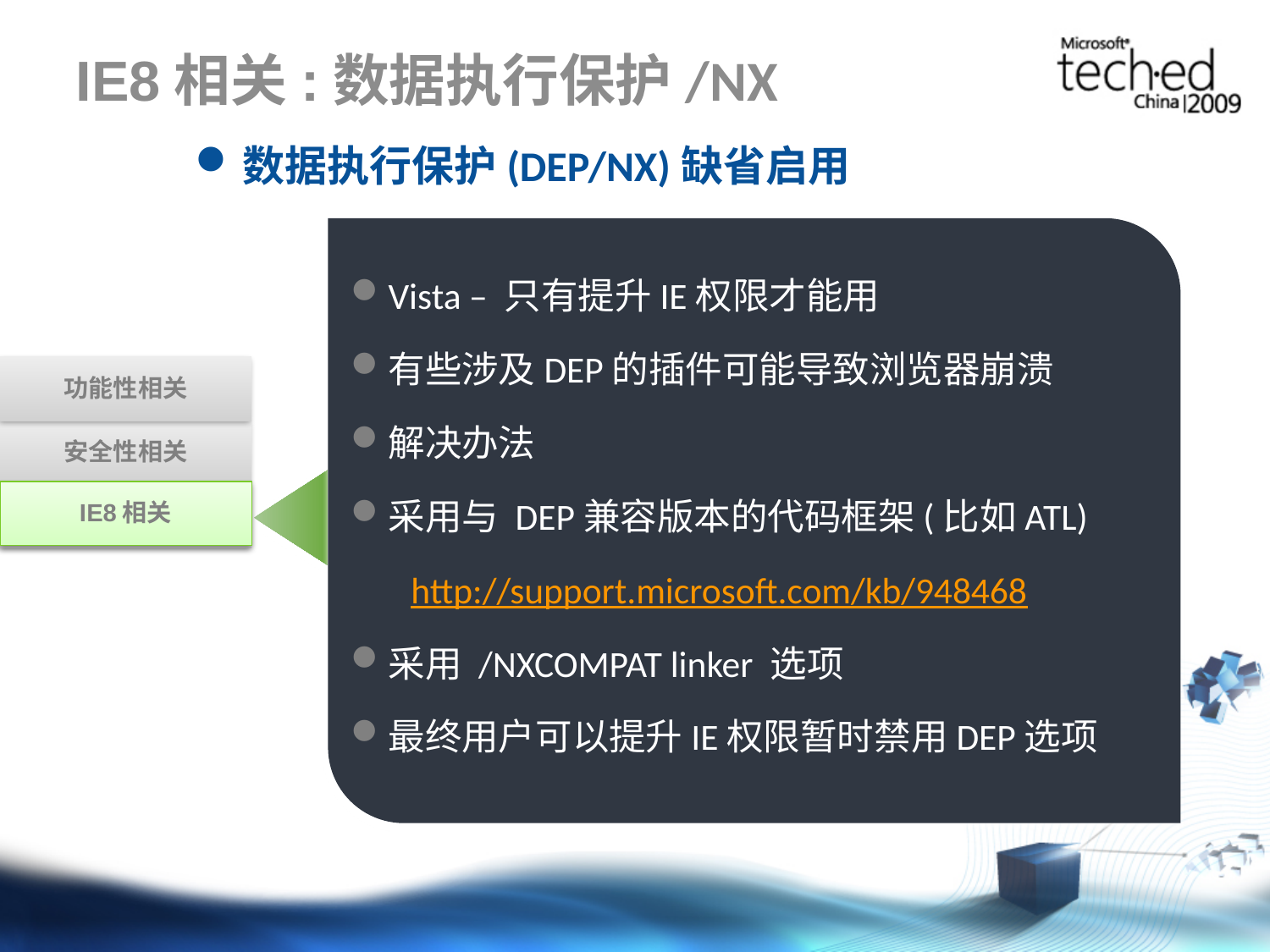

# IE8相关:数据执行保护/NX
数据执行保护(DEP/NX)缺省启用

Vista – 只有提升IE权限才能用
有些涉及DEP的插件可能导致浏览器崩溃
解决办法
采用与 DEP兼容版本的代码框架(比如ATL)
http://support.microsoft.com/kb/948468
采用 /NXCOMPAT linker 选项
最终用户可以提升IE权限暂时禁用DEP选项
功能性相关
安全性相关

IE8相关